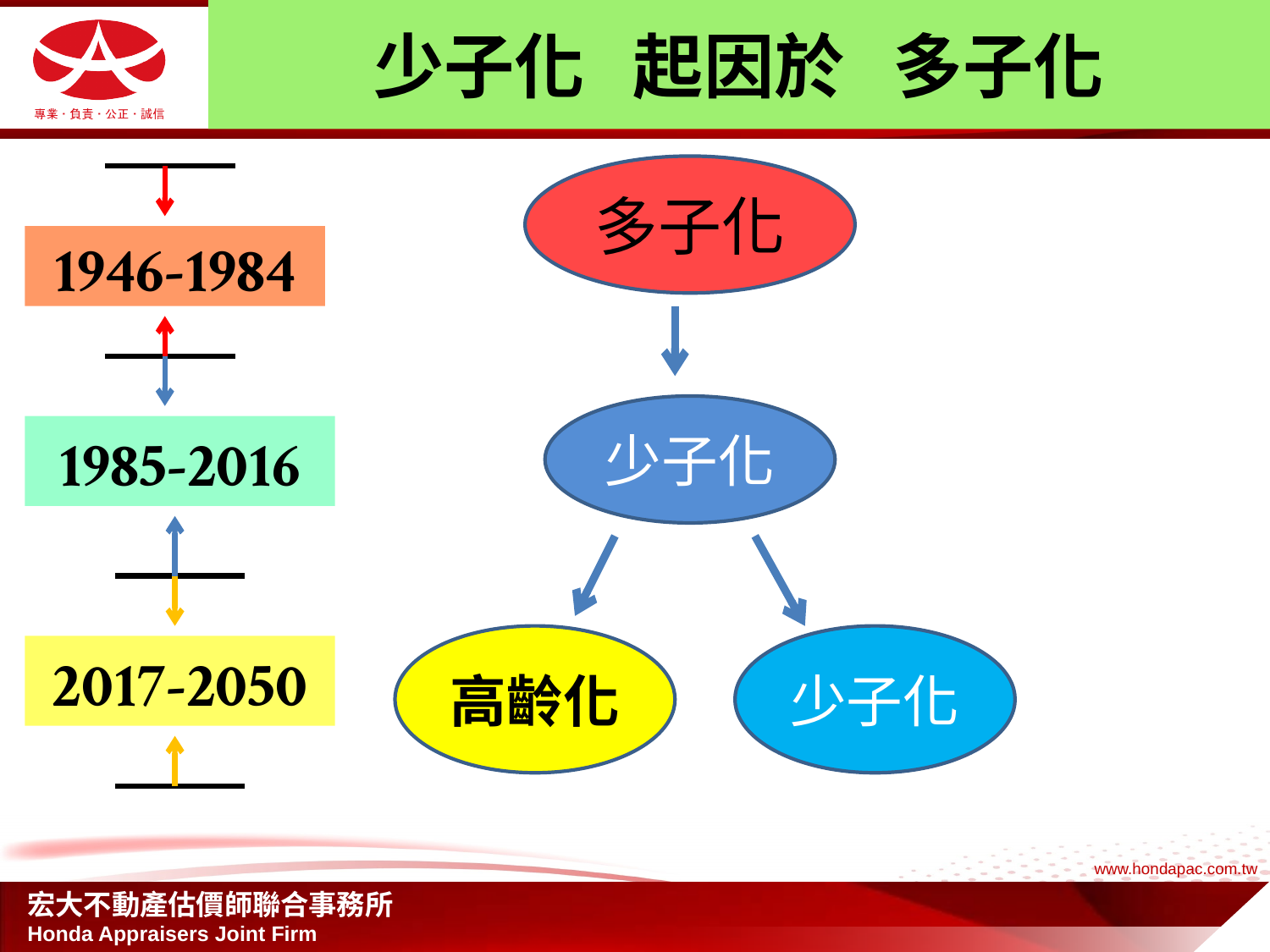

# 少子化   起因於   多子化

多子化
1946-1984
少子化
1985-2016
高齡化
少子化
2017-2050